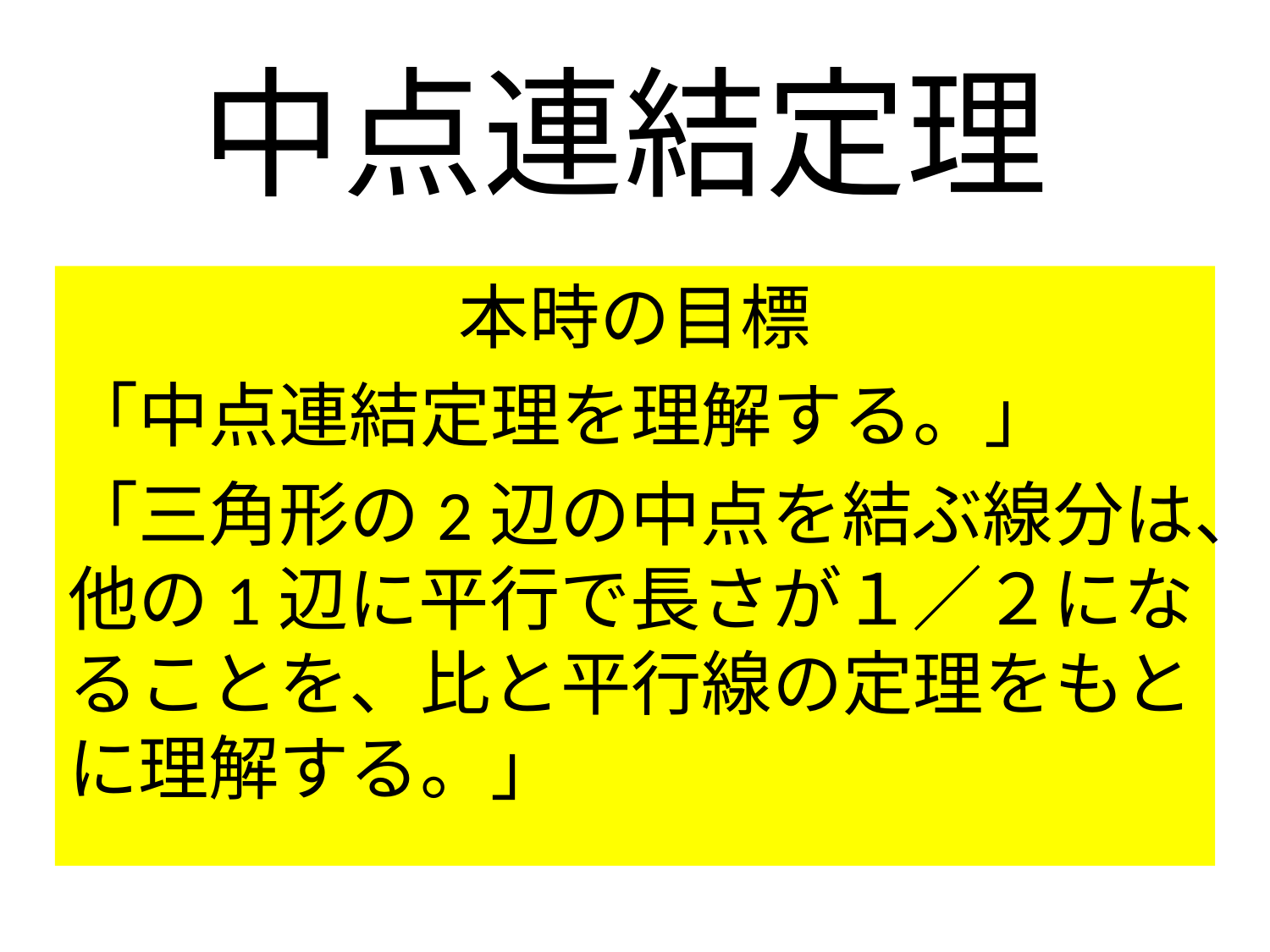

# 中点連結定理
本時の目標
「中点連結定理を理解する。」
「三角形の2辺の中点を結ぶ線分は、他の1辺に平行で長さが１／２になることを、比と平行線の定理をもとに理解する。」